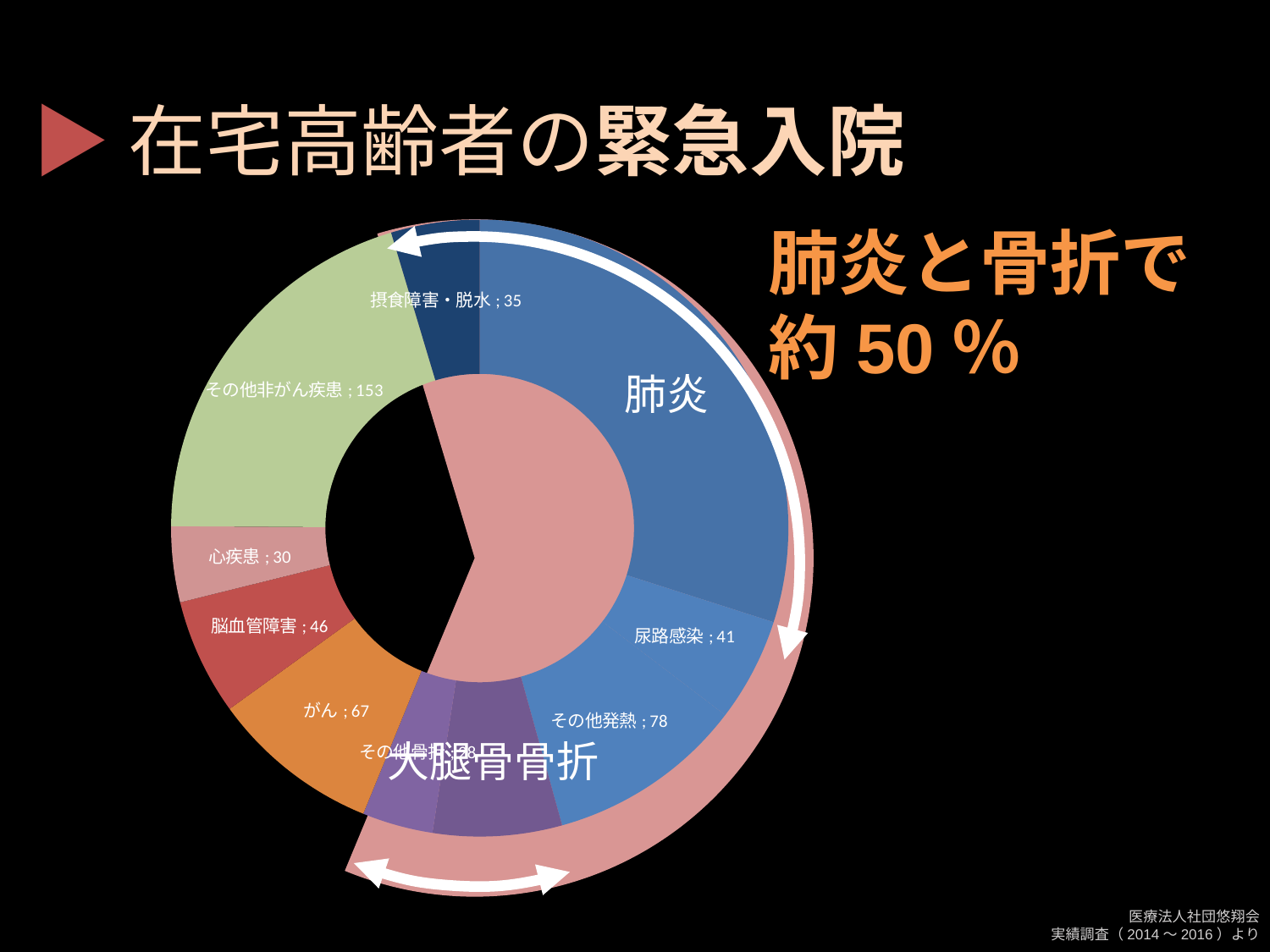

▶在宅高齢者の緊急入院

### Chart

| Category |  |
|---|---|
| 肺炎 | 226.0 |
| 尿路感染 | 41.0 |
| その他発熱 | 78.0 |
| 大腿骨骨折 | 51.0 |
| その他骨折 | 28.0 |
| がん | 67.0 |
| 脳血管障害 | 46.0 |
| 心疾患 | 30.0 |
| その他非がん疾患 | 153.0 |
| 摂食障害・脱水 | 35.0 |
肺炎と骨折で
約50％

医療法人社団悠翔会
実績調査（2014～2016）より